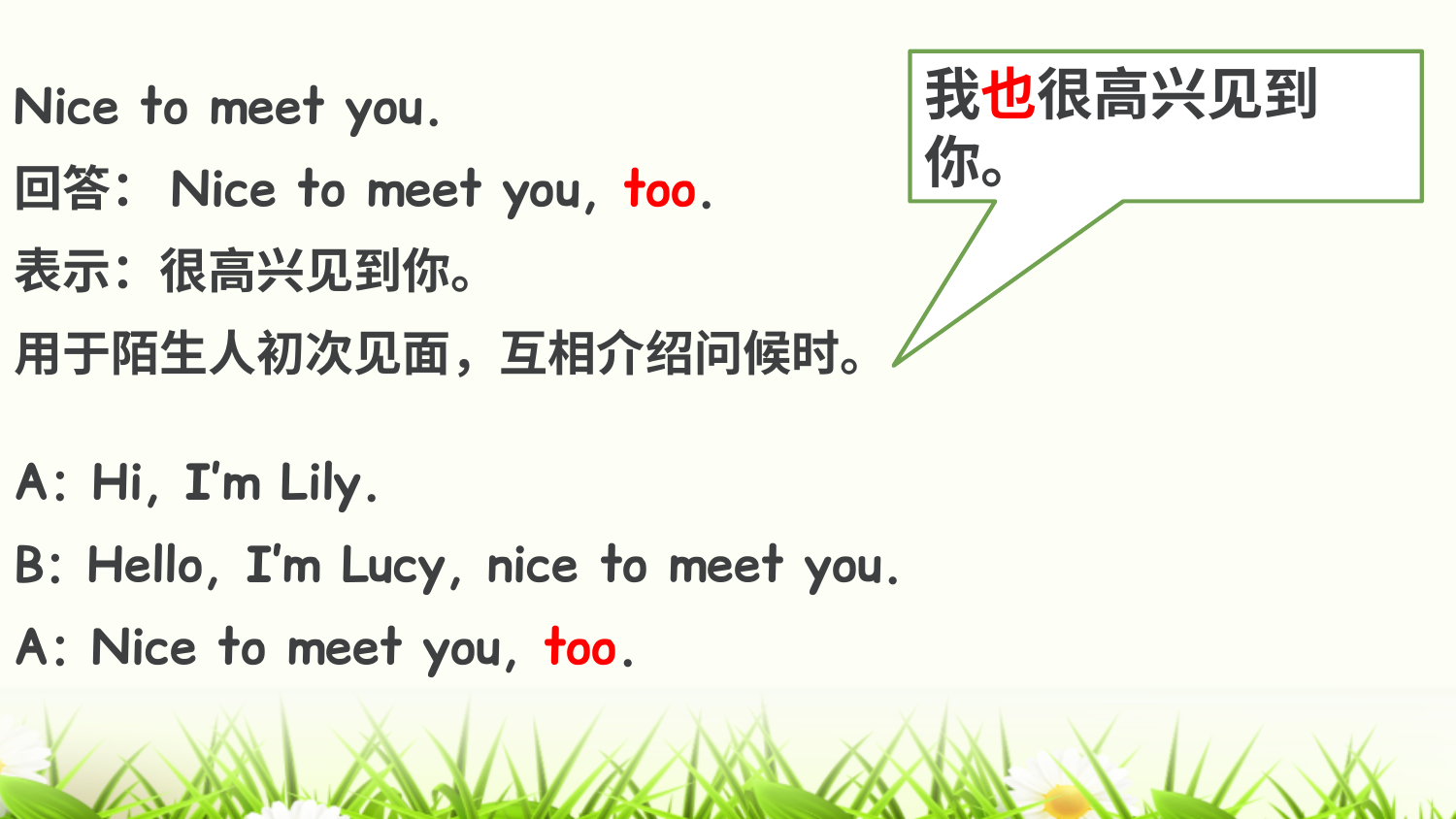

我也很高兴见到你。
Nice to meet you.
回答：Nice to meet you, too.
表示：很高兴见到你。
用于陌生人初次见面，互相介绍问候时。
A: Hi, I’m Lily.
B: Hello, I’m Lucy, nice to meet you.
A: Nice to meet you, too.